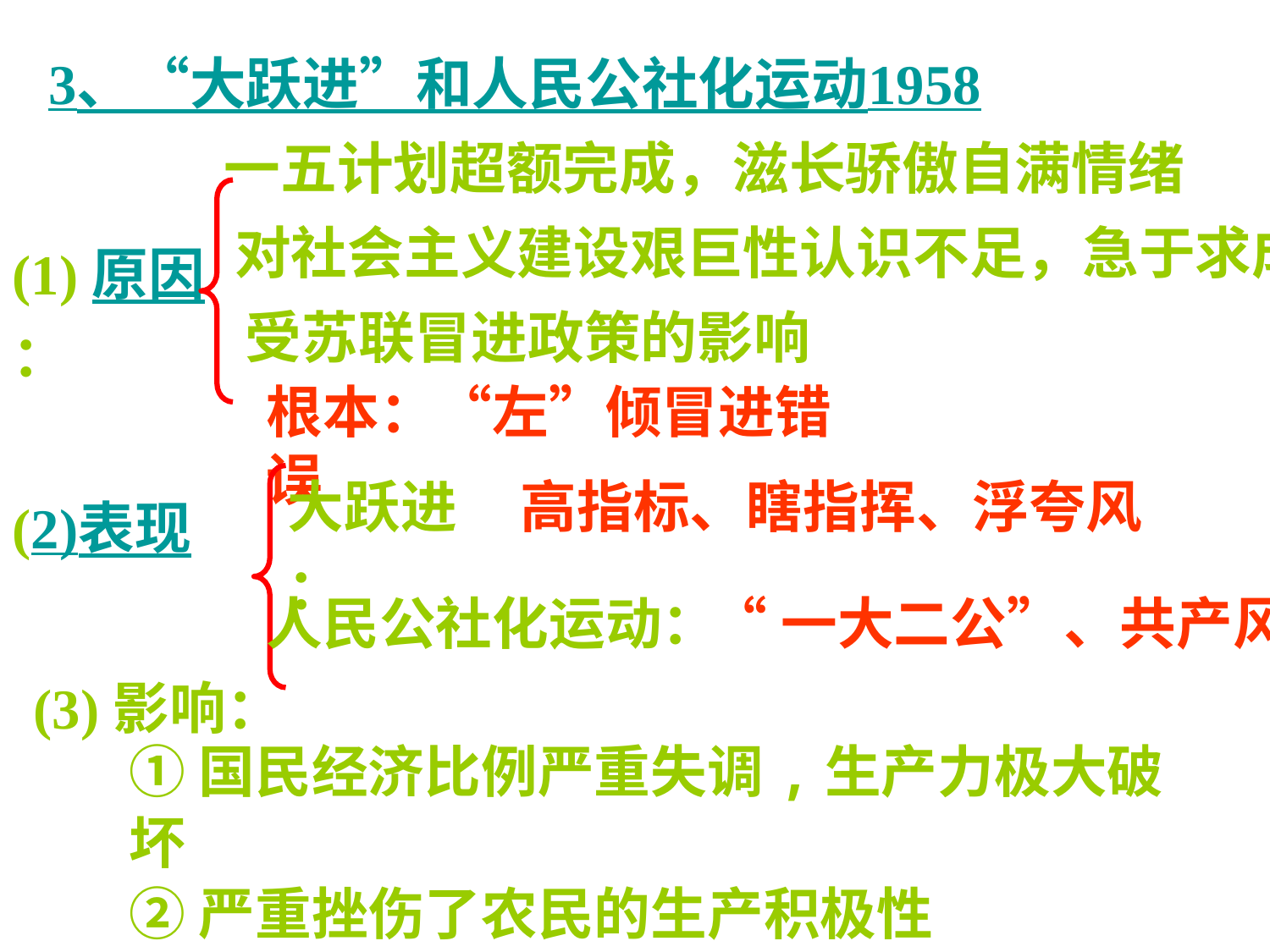

3、“大跃进”和人民公社化运动1958
一五计划超额完成，滋长骄傲自满情绪

对社会主义建设艰巨性认识不足，急于求成。
(1)原因：
受苏联冒进政策的影响
根本：“左”倾冒进错误

大跃进：
高指标、瞎指挥、浮夸风
(2)表现
人民公社化运动：
“一大二公”、共产风
(3)影响：
①国民经济比例严重失调,生产力极大破坏
②严重挫伤了农民的生产积极性
③导致1959—1961年严重的经济困难